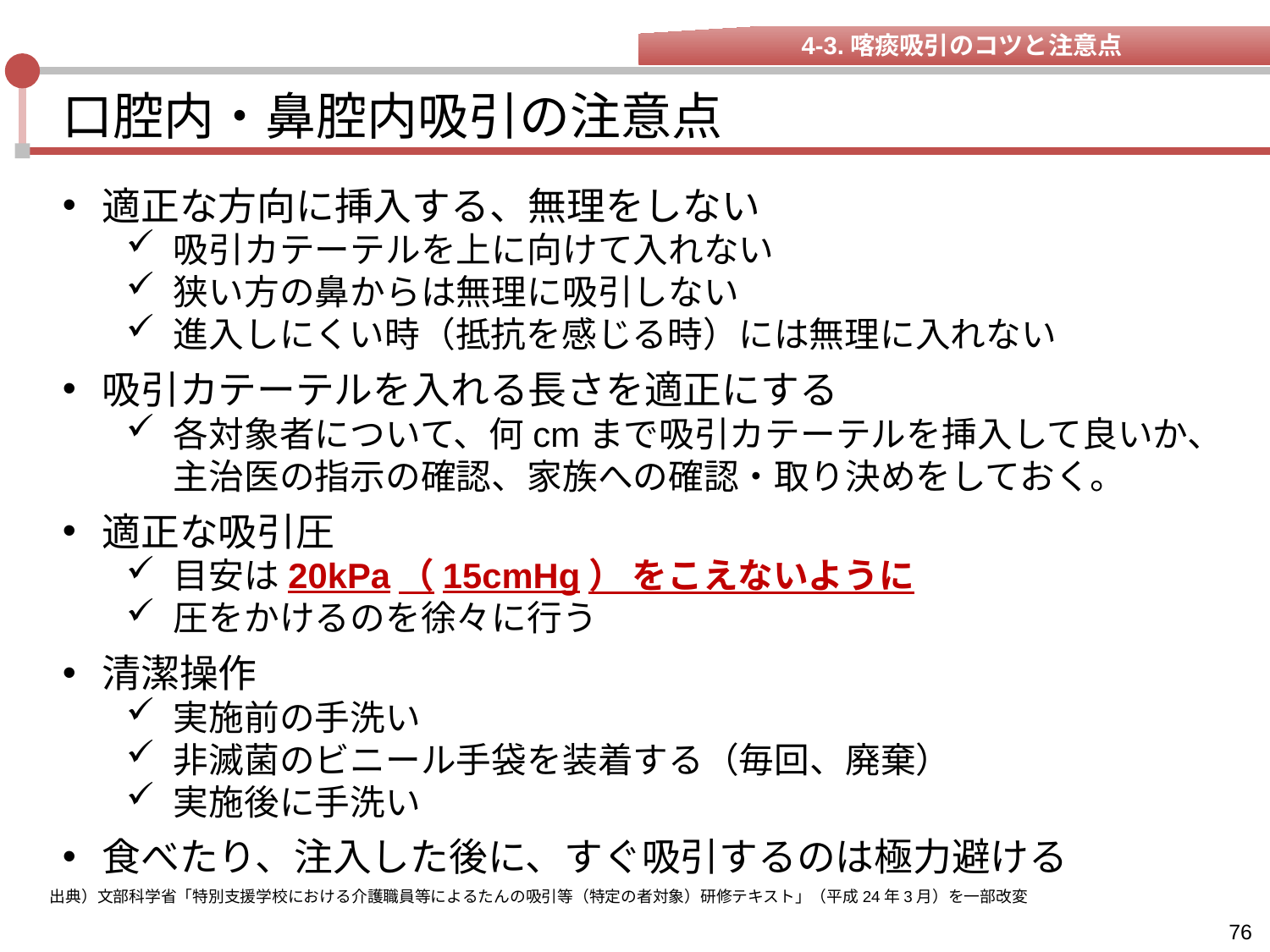

4-3.喀痰吸引のコツと注意点
# 口腔内・鼻腔内吸引の注意点
適正な方向に挿入する、無理をしない
吸引カテーテルを上に向けて入れない
狭い方の鼻からは無理に吸引しない
進入しにくい時（抵抗を感じる時）には無理に入れない
吸引カテーテルを入れる長さを適正にする
各対象者について、何cmまで吸引カテーテルを挿入して良いか、主治医の指示の確認、家族への確認・取り決めをしておく。
適正な吸引圧
目安は20kPa（15cmHg） をこえないように
圧をかけるのを徐々に行う
清潔操作
実施前の手洗い
非滅菌のビニール手袋を装着する（毎回、廃棄）
実施後に手洗い
食べたり、注入した後に、すぐ吸引するのは極力避ける
出典）文部科学省「特別支援学校における介護職員等によるたんの吸引等（特定の者対象）研修テキスト」（平成24年3月）を一部改変
76